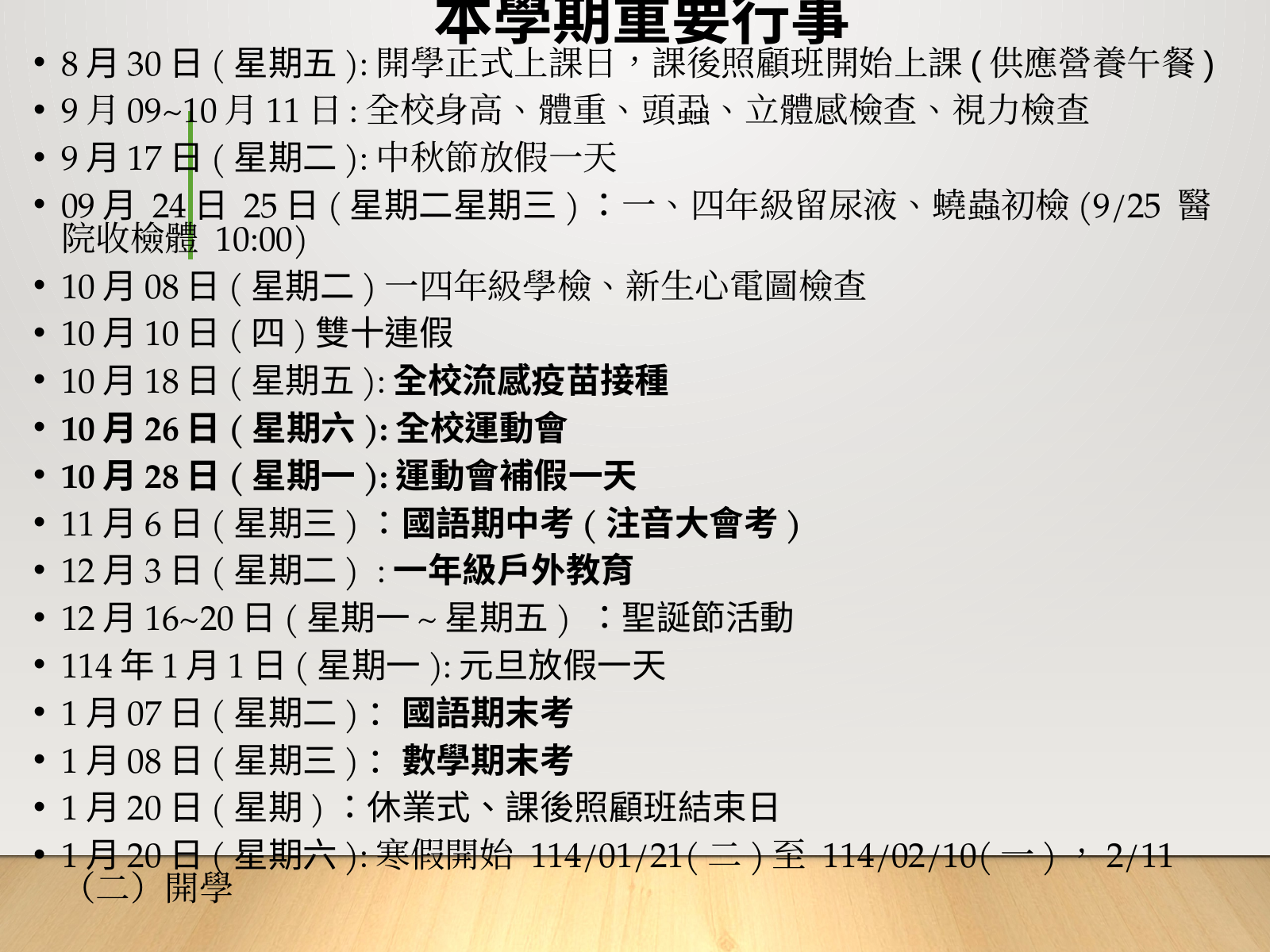

# 本學期重要行事
8月30日(星期五):開學正式上課日，課後照顧班開始上課(供應營養午餐)
9月09~10月11日:全校身高、體重、頭蝨、立體感檢查、視力檢查
9月17日(星期二):中秋節放假一天
09月 24日 25日(星期二星期三)：一、四年級留尿液、蟯蟲初檢(9/25 醫院收檢體 10:00)
10月08日(星期二)一四年級學檢、新生心電圖檢查
10月10日(四)雙十連假
10月18日(星期五):全校流感疫苗接種
10月26日(星期六):全校運動會
10月28日(星期一):運動會補假一天
11月6日(星期三)：國語期中考(注音大會考)
12月3日(星期二)  :一年級戶外教育
12月16~20日(星期一~星期五) ：聖誕節活動
114年1月1日(星期一):元旦放假一天
1月07日(星期二)：國語期末考
1月08日(星期三)：數學期末考
1月20日(星期)：休業式、課後照顧班結束日
1月20日(星期六):寒假開始 114/01/21(二)至 114/02/10(一)，2/11（二）開學